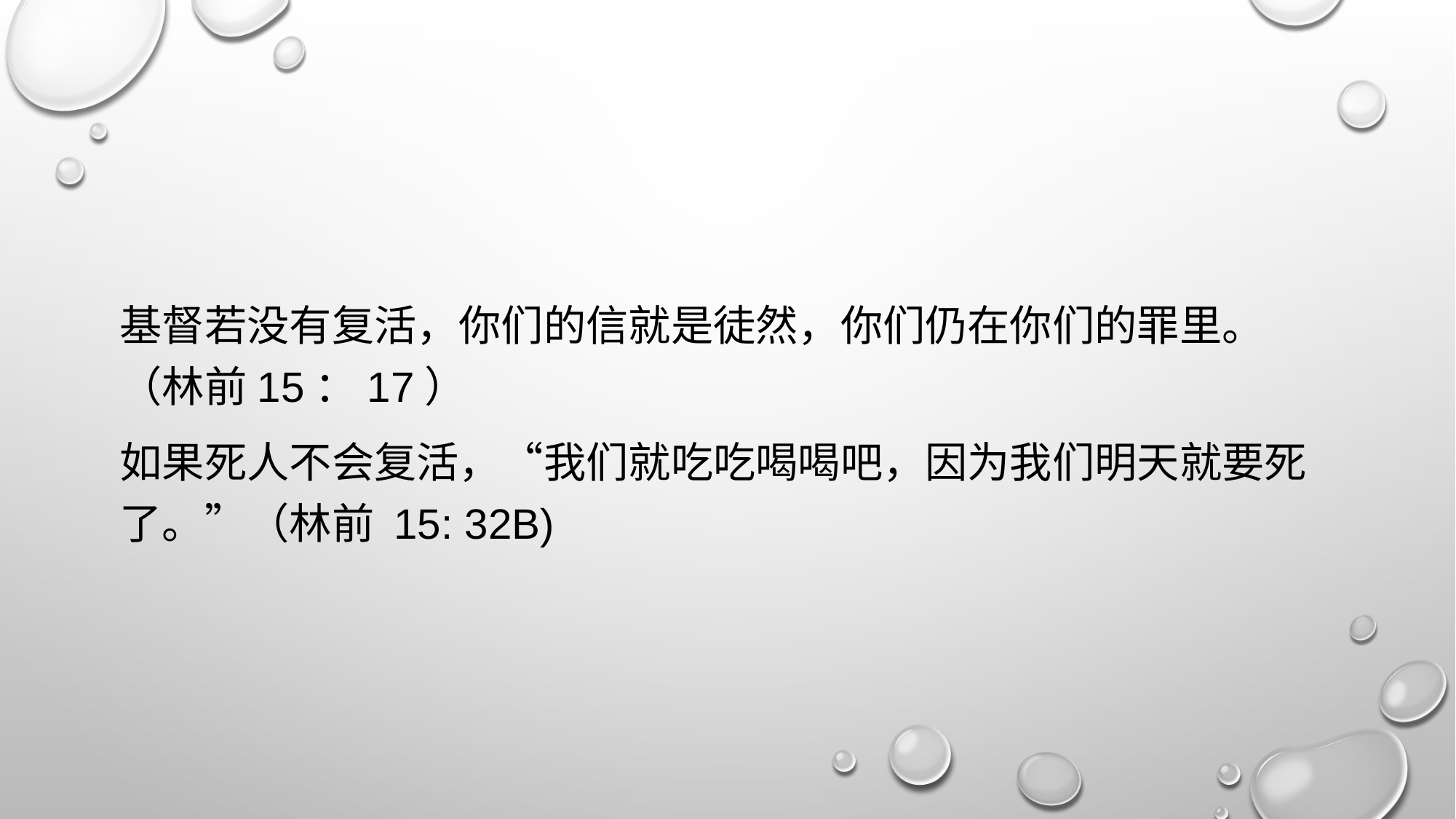

基督若没有复活，你们的信就是徒然，你们仍在你们的罪里。（林前15：17）
如果死人不会复活，“我们就吃吃喝喝吧，因为我们明天就要死了。”（林前 15: 32b)